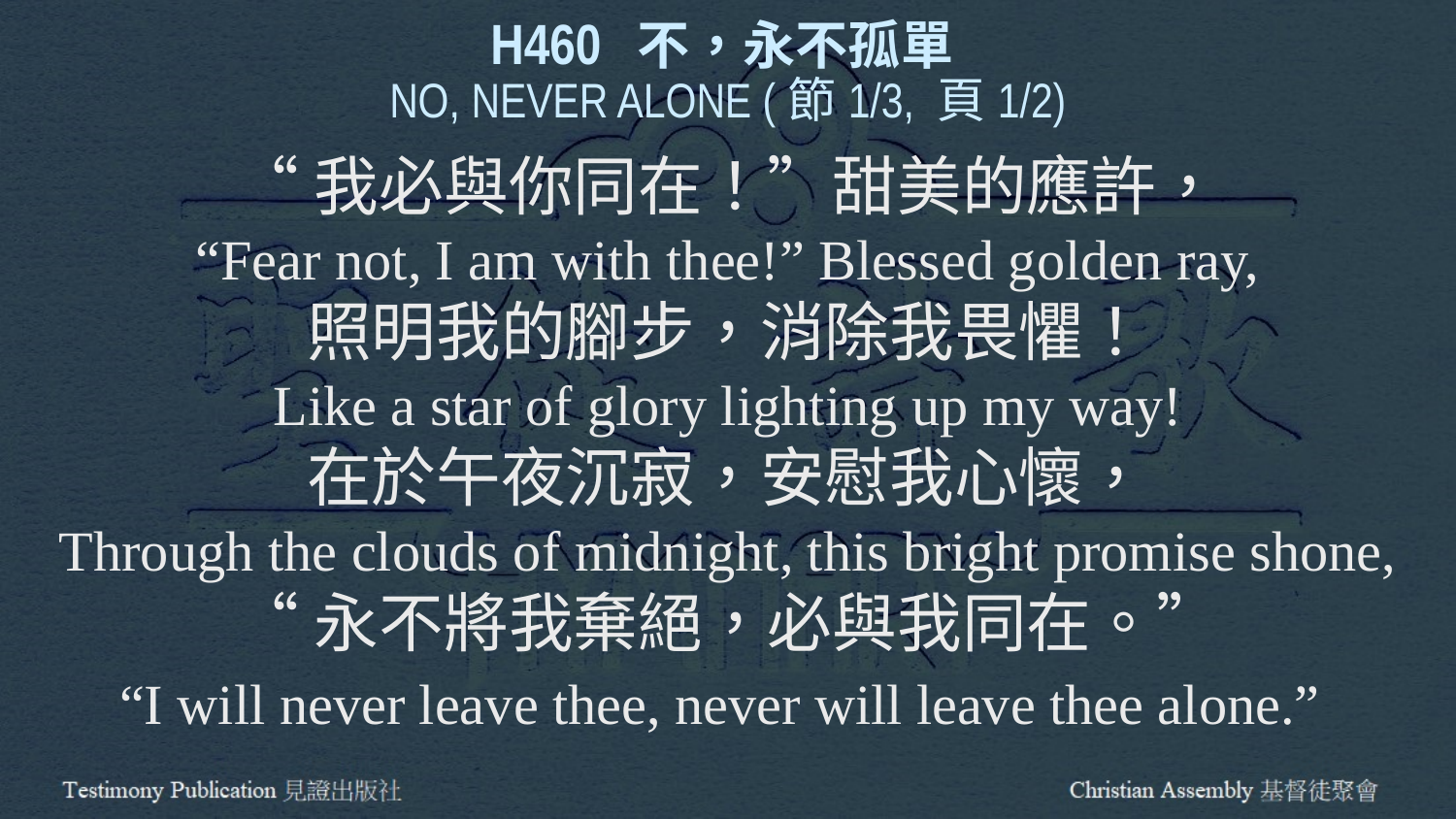

H460  不，永不孤單
NO, NEVER ALONE (節1/3, 頁1/2)
“我必與你同在！”甜美的應許，
“Fear not, I am with thee!” Blessed golden ray,
照明我的腳步，消除我畏懼！
Like a star of glory lighting up my way!
在於午夜沉寂，安慰我心懷，
Through the clouds of midnight, this bright promise shone,
“永不將我棄絕，必與我同在。”
“I will never leave thee, never will leave thee alone.”